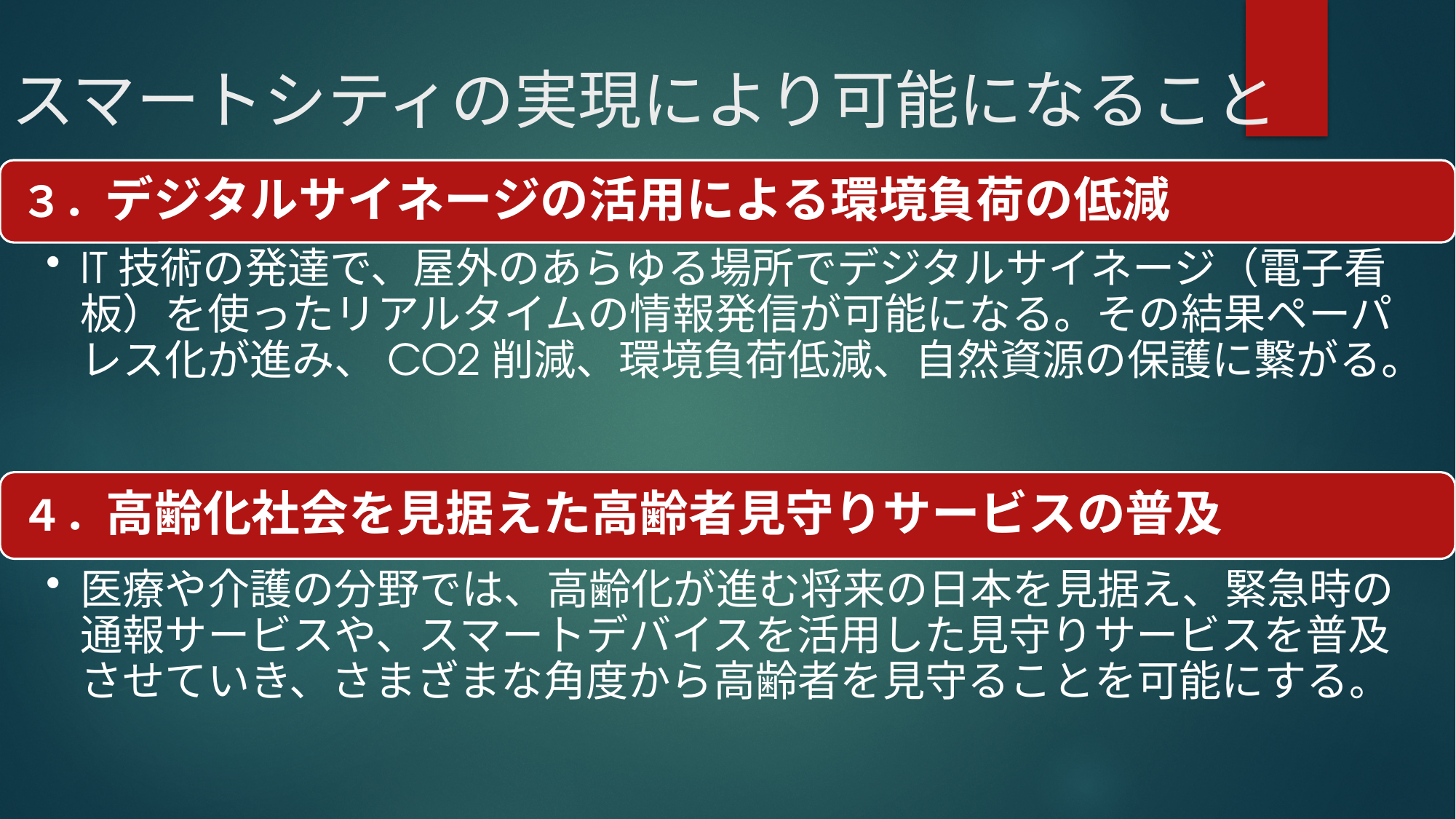

# スマートシティの実現により可能になること
３．デジタルサイネージの活用による環境負荷の低減
IT技術の発達で、屋外のあらゆる場所でデジタルサイネージ（電子看板）を使ったリアルタイムの情報発信が可能になる。その結果ペーパレス化が進み、CO2削減、環境負荷低減、自然資源の保護に繋がる。
４．高齢化社会を見据えた高齢者見守りサービスの普及
医療や介護の分野では、高齢化が進む将来の日本を見据え、緊急時の通報サービスや、スマートデバイスを活用した見守りサービスを普及させていき、さまざまな角度から高齢者を見守ることを可能にする。